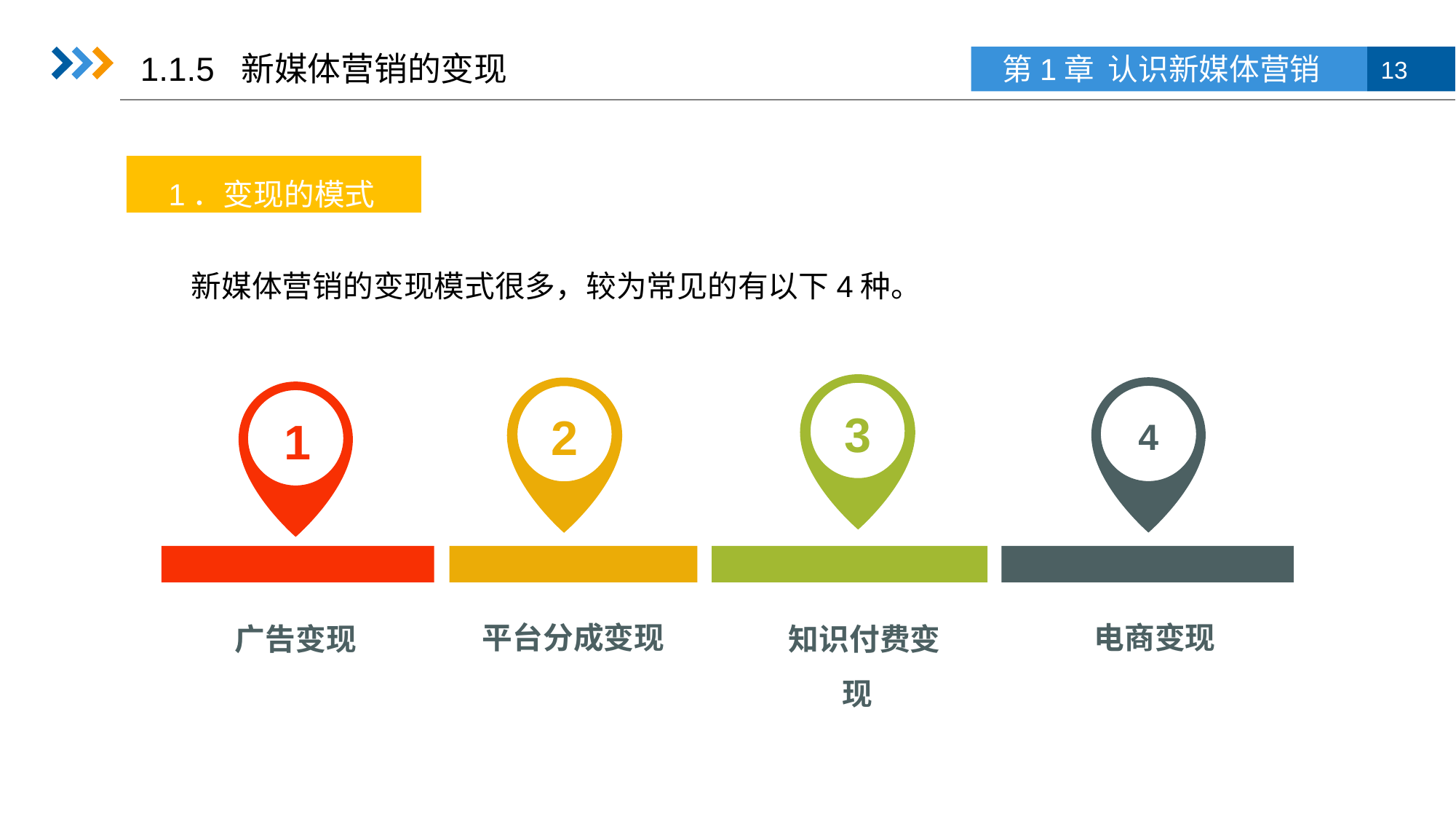

1.1.5  新媒体营销的变现
1．变现的模式
新媒体营销的变现模式很多，较为常见的有以下4种。

3
2
1
4

平台分成变现
 电商变现
广告变现
 知识付费变现